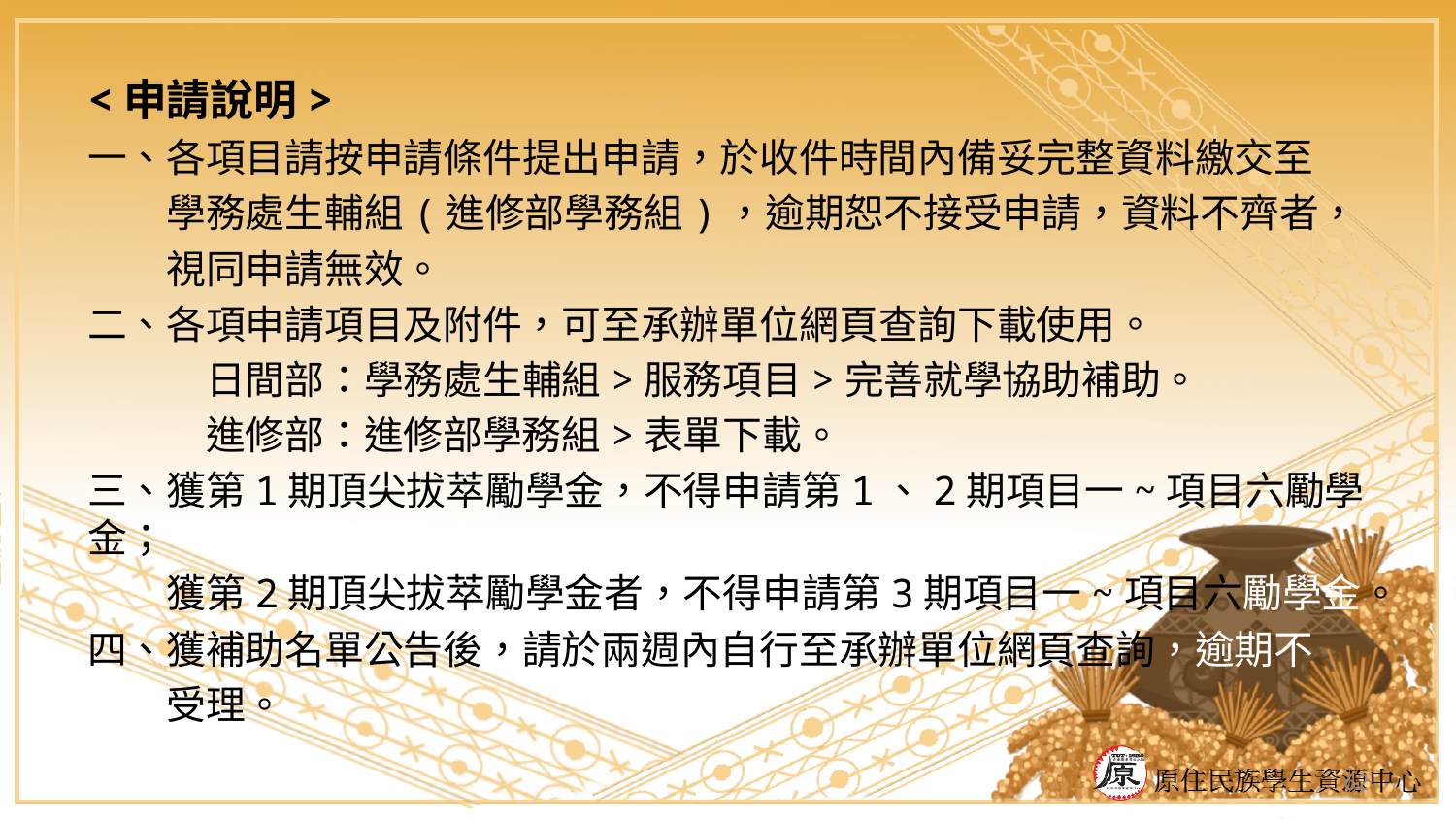

<申請說明>
一、各項目請按申請條件提出申請，於收件時間內備妥完整資料繳交至
　　學務處生輔組(進修部學務組)，逾期恕不接受申請，資料不齊者，
　　視同申請無效。
二、各項申請項目及附件，可至承辦單位網頁查詢下載使用。
　　　日間部：學務處生輔組>服務項目>完善就學協助補助。
　　　進修部：進修部學務組>表單下載。
三、獲第1期頂尖拔萃勵學金，不得申請第1、2期項目一~項目六勵學金；
　　獲第2期頂尖拔萃勵學金者，不得申請第3期項目一~項目六勵學金。
四、獲補助名單公告後，請於兩週內自行至承辦單位網頁查詢，逾期不
　　受理。

62